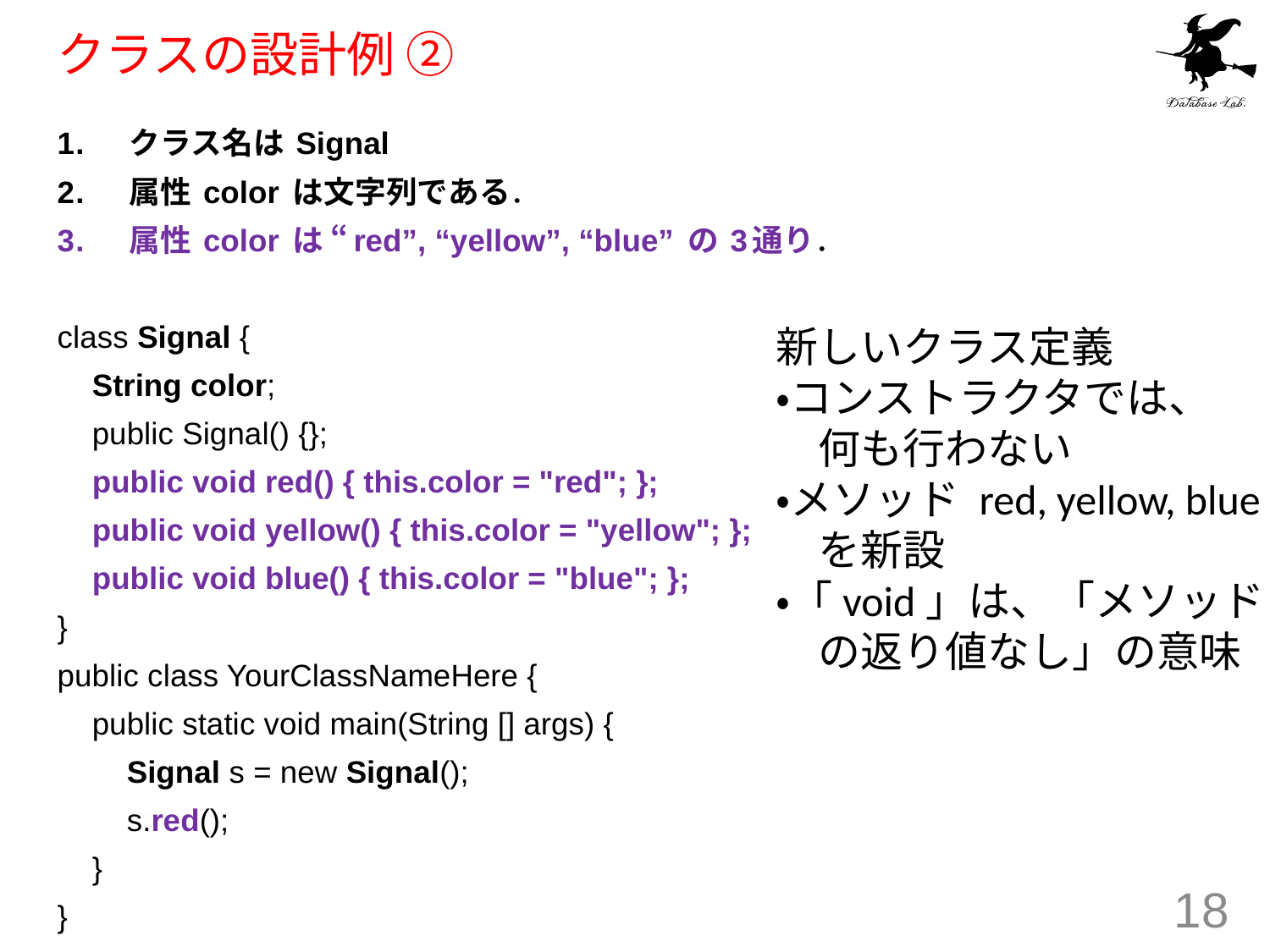

# クラスの設計例 ②
クラス名は Signal
属性 color は文字列である．
属性 color は “red”, “yellow”, “blue” の 3通り．

class Signal {
    String color;
    public Signal() {};
    public void red() { this.color = "red"; };
    public void yellow() { this.color = "yellow"; };
    public void blue() { this.color = "blue"; };
}
public class YourClassNameHere {
    public static void main(String [] args) {
        Signal s = new Signal();
        s.red();
    }
}
新しいクラス定義
・コンストラクタでは、
　何も行わない
・メソッド red, yellow, blue
　を新設
・「void」は、「メソッド
　の返り値なし」の意味
18